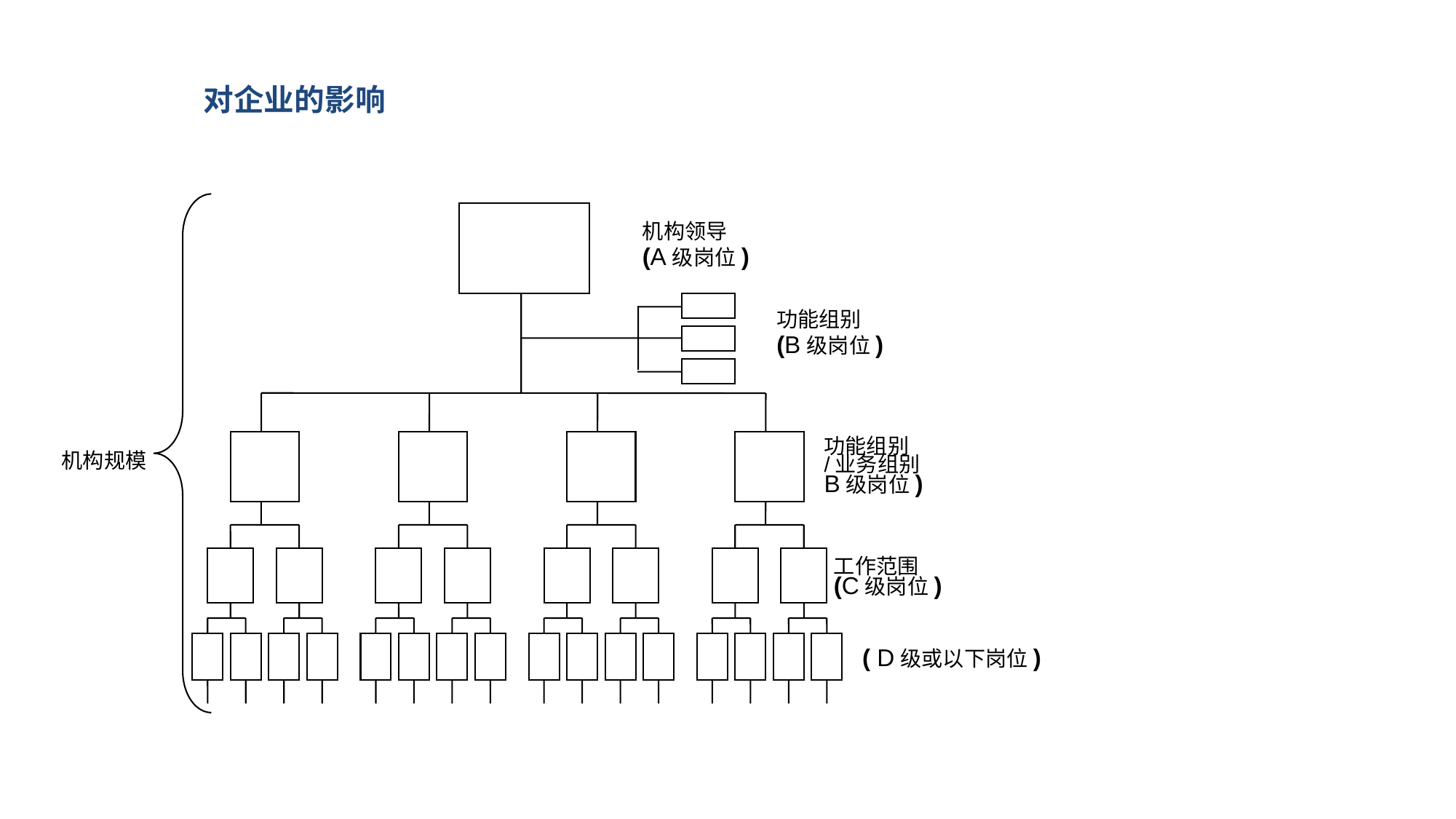

对企业的影响

机构领导
(A级岗位)
功能组别
(B级岗位)

机构规模
功能组别
/业务组别
B级岗位)
工作范围
(C级岗位)
( D级或以下岗位)